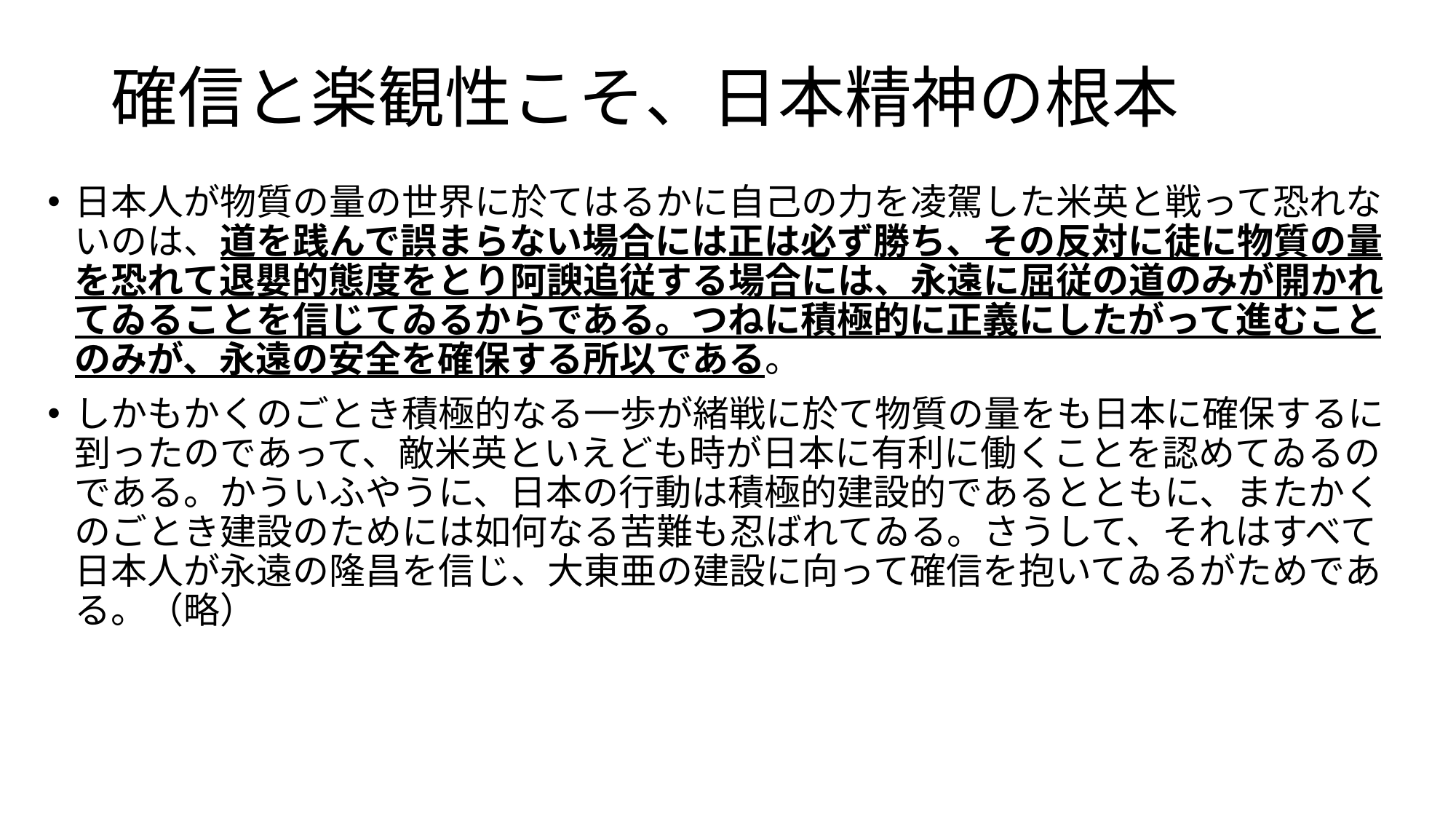

# 確信と楽観性こそ、日本精神の根本
日本人が物質の量の世界に於てはるかに自己の力を凌駕した米英と戦って恐れないのは、道を践んで誤まらない場合には正は必ず勝ち、その反対に徒に物質の量を恐れて退嬰的態度をとり阿諛追従する場合には、永遠に屈従の道のみが開かれてゐることを信じてゐるからである。つねに積極的に正義にしたがって進むことのみが、永遠の安全を確保する所以である。
しかもかくのごとき積極的なる一歩が緒戦に於て物質の量をも日本に確保するに到ったのであって、敵米英といえども時が日本に有利に働くことを認めてゐるのである。かういふやうに、日本の行動は積極的建設的であるとともに、またかくのごとき建設のためには如何なる苦難も忍ばれてゐる。さうして、それはすべて日本人が永遠の隆昌を信じ、大東亜の建設に向って確信を抱いてゐるがためである。（略）